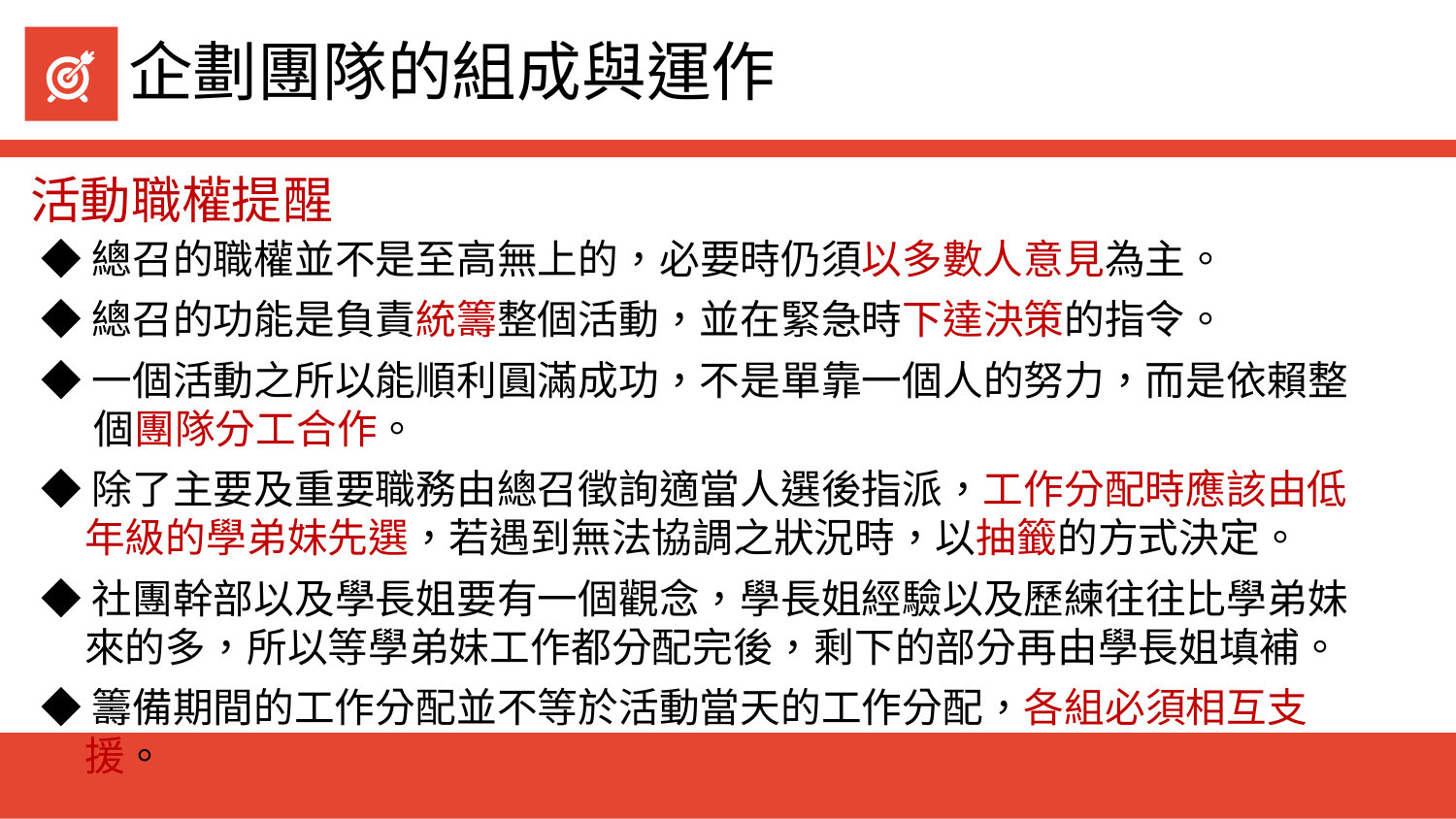

# 企劃團隊的組成與運作

活動職權提醒
◆總召的職權並不是至高無上的，必要時仍須以多數人意見為主。
◆總召的功能是負責統籌整個活動，並在緊急時下達決策的指令。
◆一個活動之所以能順利圓滿成功，不是單靠一個人的努力，而是依賴整  個團隊分工合作。
◆除了主要及重要職務由總召徵詢適當人選後指派，工作分配時應該由低年級的學弟妹先選，若遇到無法協調之狀況時，以抽籤的方式決定。
◆社團幹部以及學長姐要有一個觀念，學長姐經驗以及歷練往往比學弟妹來的多，所以等學弟妹工作都分配完後，剩下的部分再由學長姐填補。
◆籌備期間的工作分配並不等於活動當天的工作分配，各組必須相互支援。